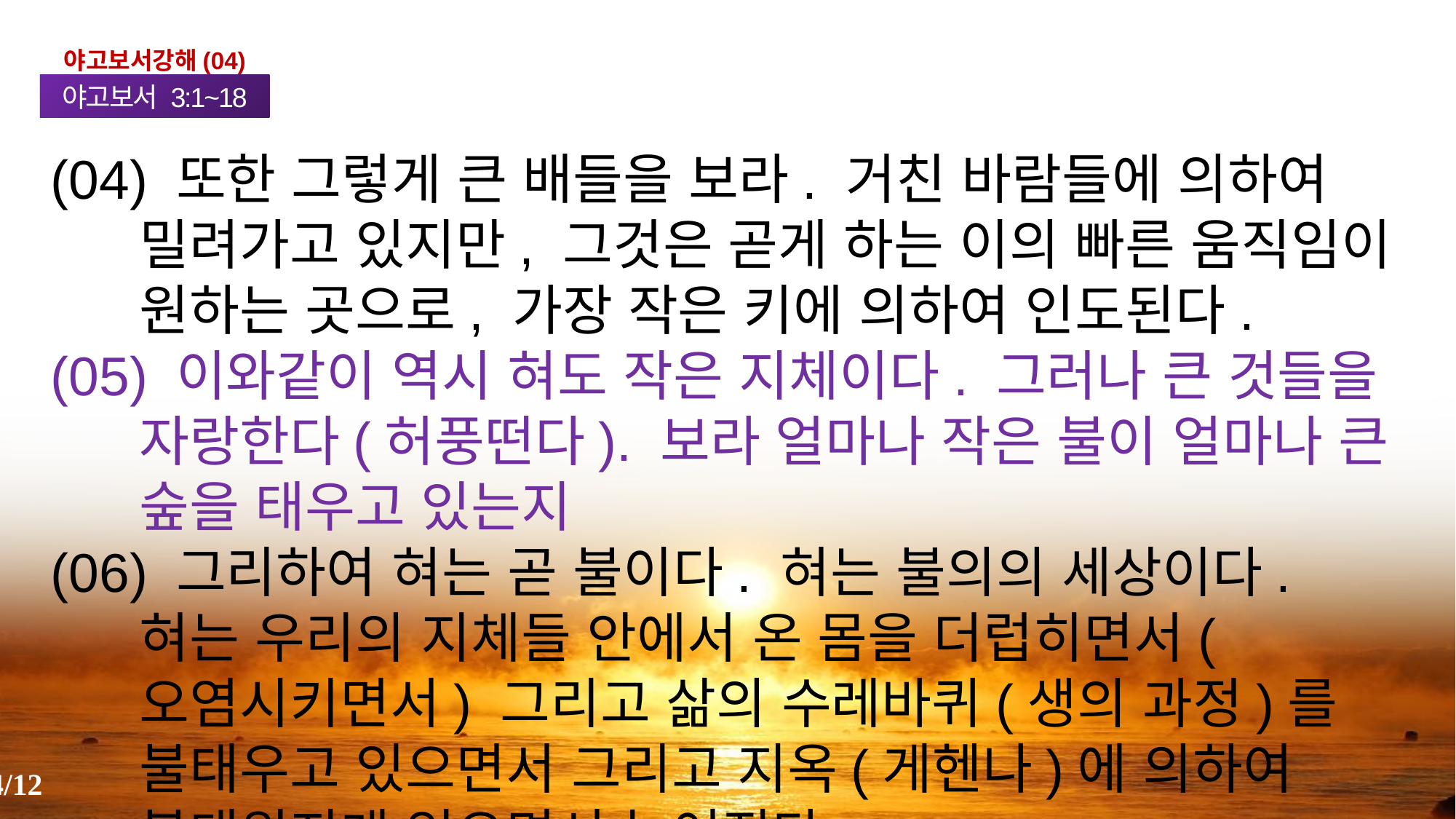

야고보서강해(04)
야고보서 3:1~18

(04) 또한 그렇게 큰 배들을 보라. 거친 바람들에 의하여 밀려가고 있지만, 그것은 곧게 하는 이의 빠른 움직임이 원하는 곳으로, 가장 작은 키에 의하여 인도된다.
(05) 이와같이 역시 혀도 작은 지체이다. 그러나 큰 것들을 자랑한다(허풍떤다). 보라 얼마나 작은 불이 얼마나 큰 숲을 태우고 있는지
(06) 그리하여 혀는 곧 불이다. 혀는 불의의 세상이다. 혀는 우리의 지체들 안에서 온 몸을 더럽히면서(오염시키면서) 그리고 삶의 수레바퀴(생의 과정)를 불태우고 있으면서 그리고 지옥(게헨나)에 의하여 불태워지게 있으면서 놓여진다.